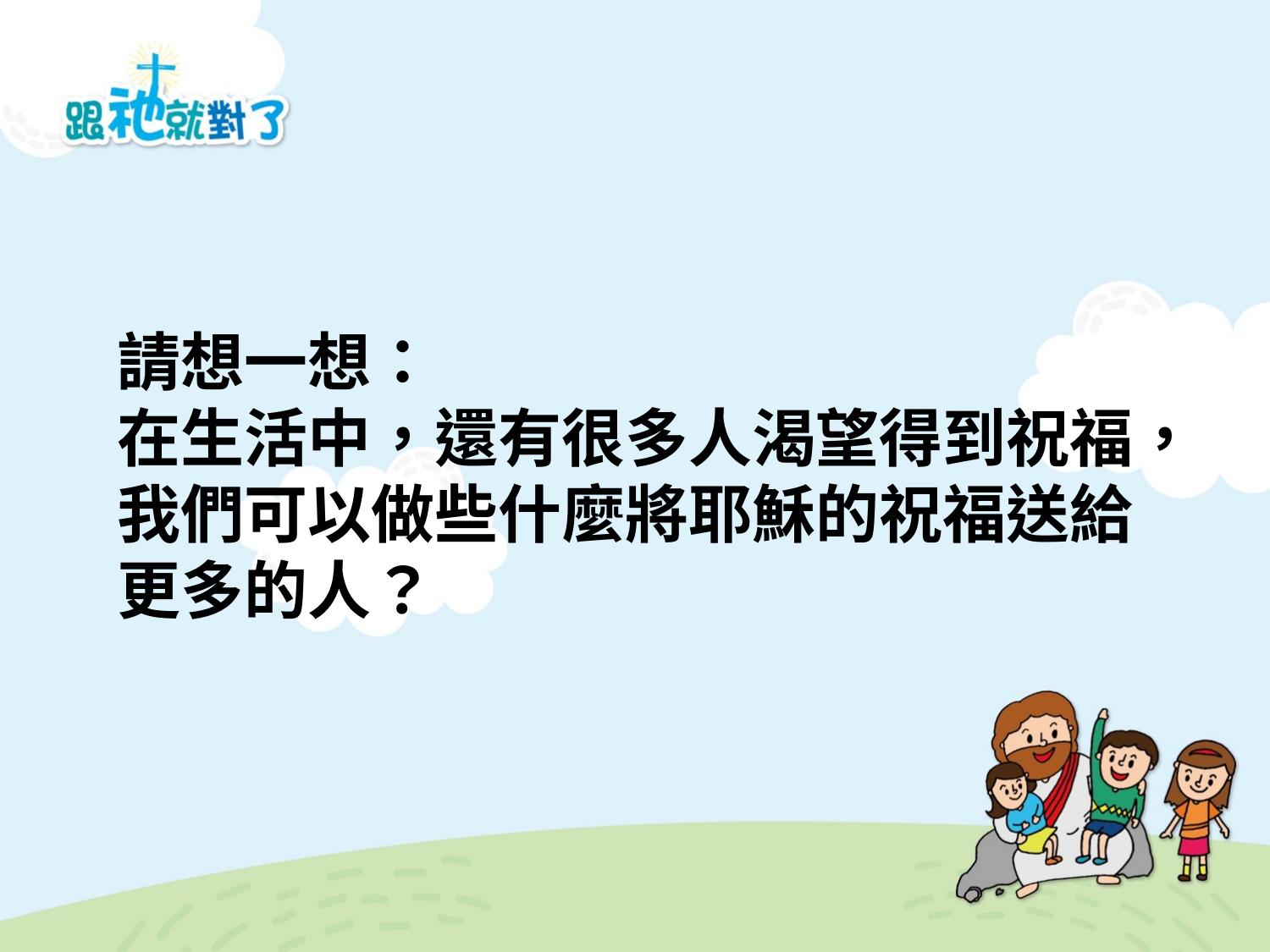

請想一想：
在生活中，還有很多人渴望得到祝福，我們可以做些什麼將耶穌的祝福送給更多的人？